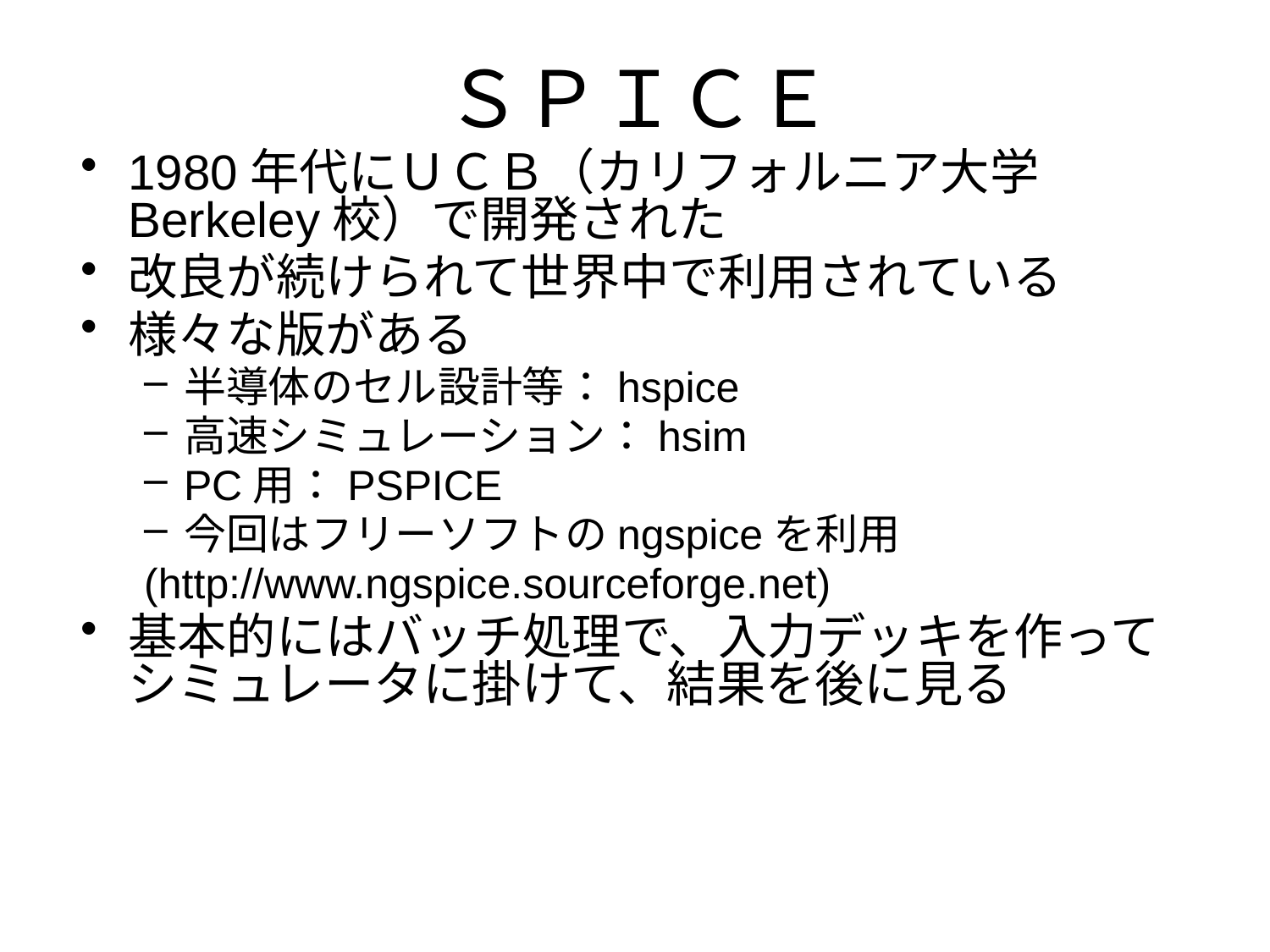

# ＳＰＩＣＥ
1980年代にＵＣＢ（カリフォルニア大学Berkeley校）で開発された
改良が続けられて世界中で利用されている
様々な版がある
半導体のセル設計等：hspice
高速シミュレーション：hsim
PC用：PSPICE
今回はフリーソフトのngspiceを利用
(http://www.ngspice.sourceforge.net)
基本的にはバッチ処理で、入力デッキを作ってシミュレータに掛けて、結果を後に見る